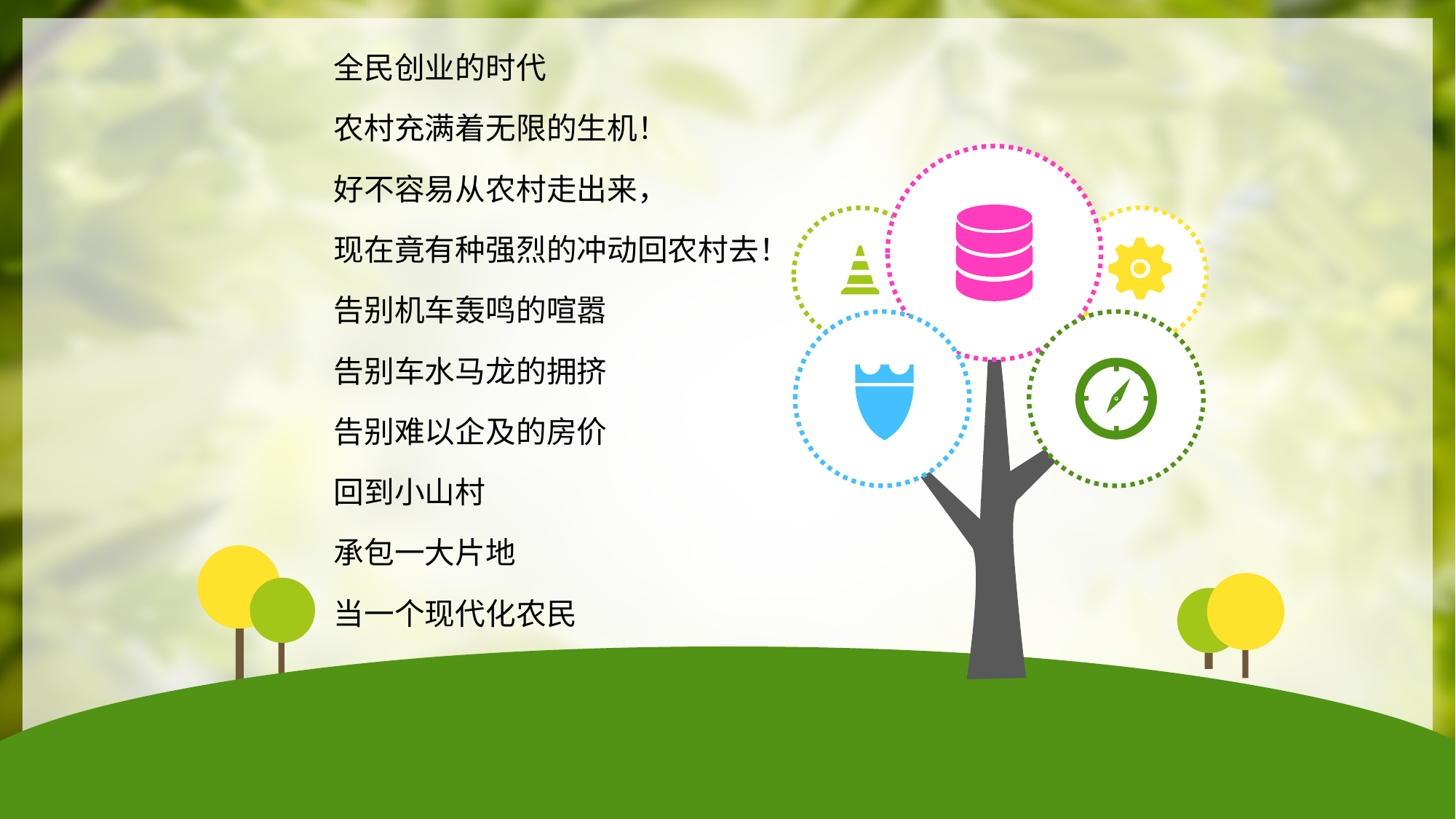

全民创业的时代
农村充满着无限的生机！
好不容易从农村走出来，
现在竟有种强烈的冲动回农村去！
告别机车轰鸣的喧嚣
告别车水马龙的拥挤
告别难以企及的房价
回到小山村
承包一大片地
当一个现代化农民